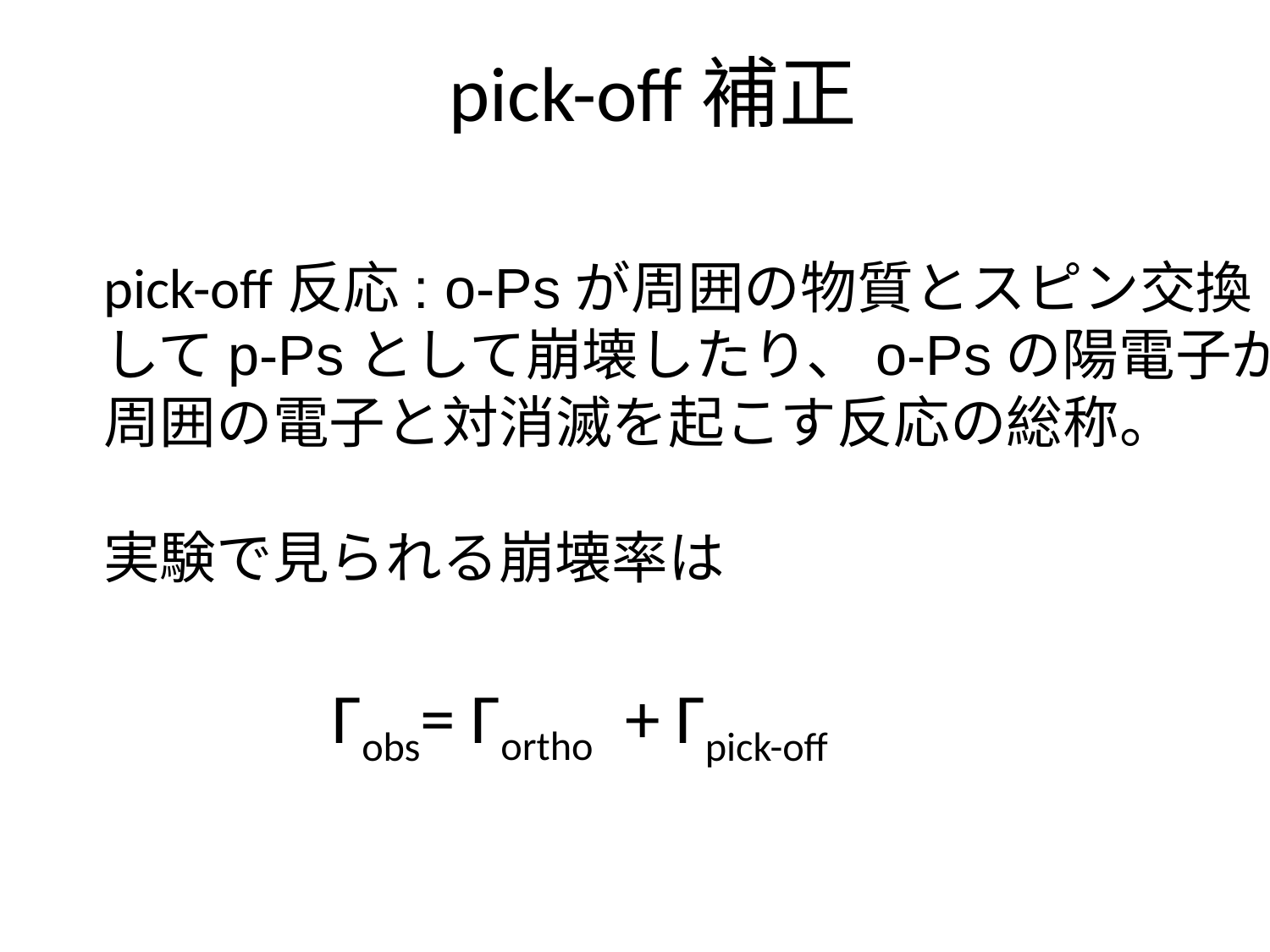

pick-off補正
pick-off反応: o-Psが周囲の物質とスピン交換
してp-Psとして崩壊したり、o-Psの陽電子が
周囲の電子と対消滅を起こす反応の総称。

実験で見られる崩壊率は
Γobs= Γortho  + Γpick-off